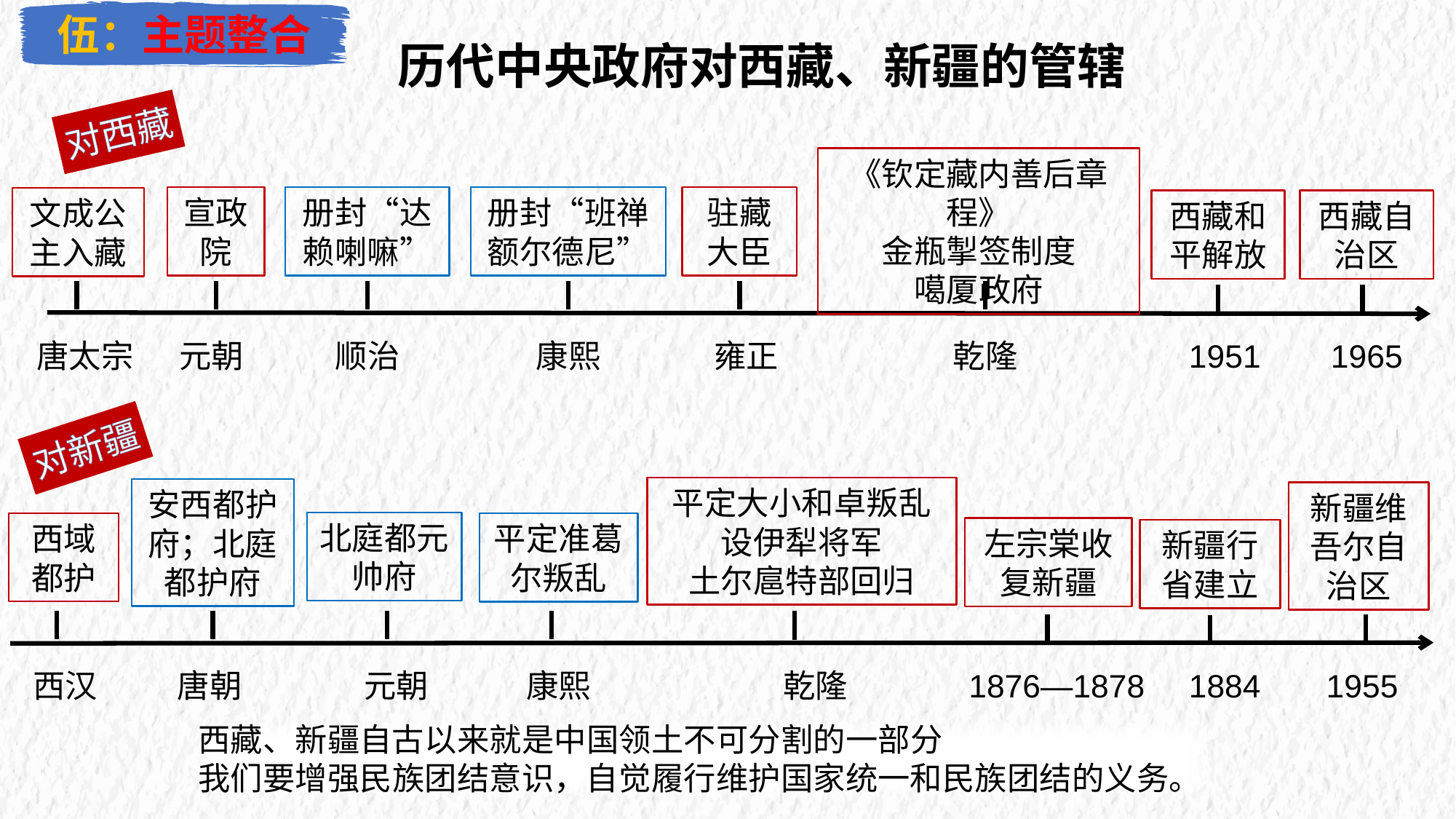

伍：主题整合
历代中央政府对西藏、新疆的管辖
对西藏
《钦定藏内善后章程》
金瓶掣签制度
噶厦政府
宣政院
册封“达赖喇嘛”
册封“班禅额尔德尼”
驻藏大臣
文成公主入藏
西藏和平解放
西藏自治区
唐太宗
元朝
顺治
康熙
雍正
乾隆
1951
1965
对新疆
平定大小和卓叛乱
设伊犁将军
土尔扈特部回归
安西都护府；北庭都护府
新疆维吾尔自治区
北庭都元帅府
西域都护
平定准葛尔叛乱
左宗棠收复新疆
新疆行省建立
西汉
唐朝
元朝
康熙
乾隆
1876—1878
1884
1955
西藏、新疆自古以来就是中国领土不可分割的一部分
我们要增强民族团结意识，自觉履行维护国家统一和民族团结的义务。